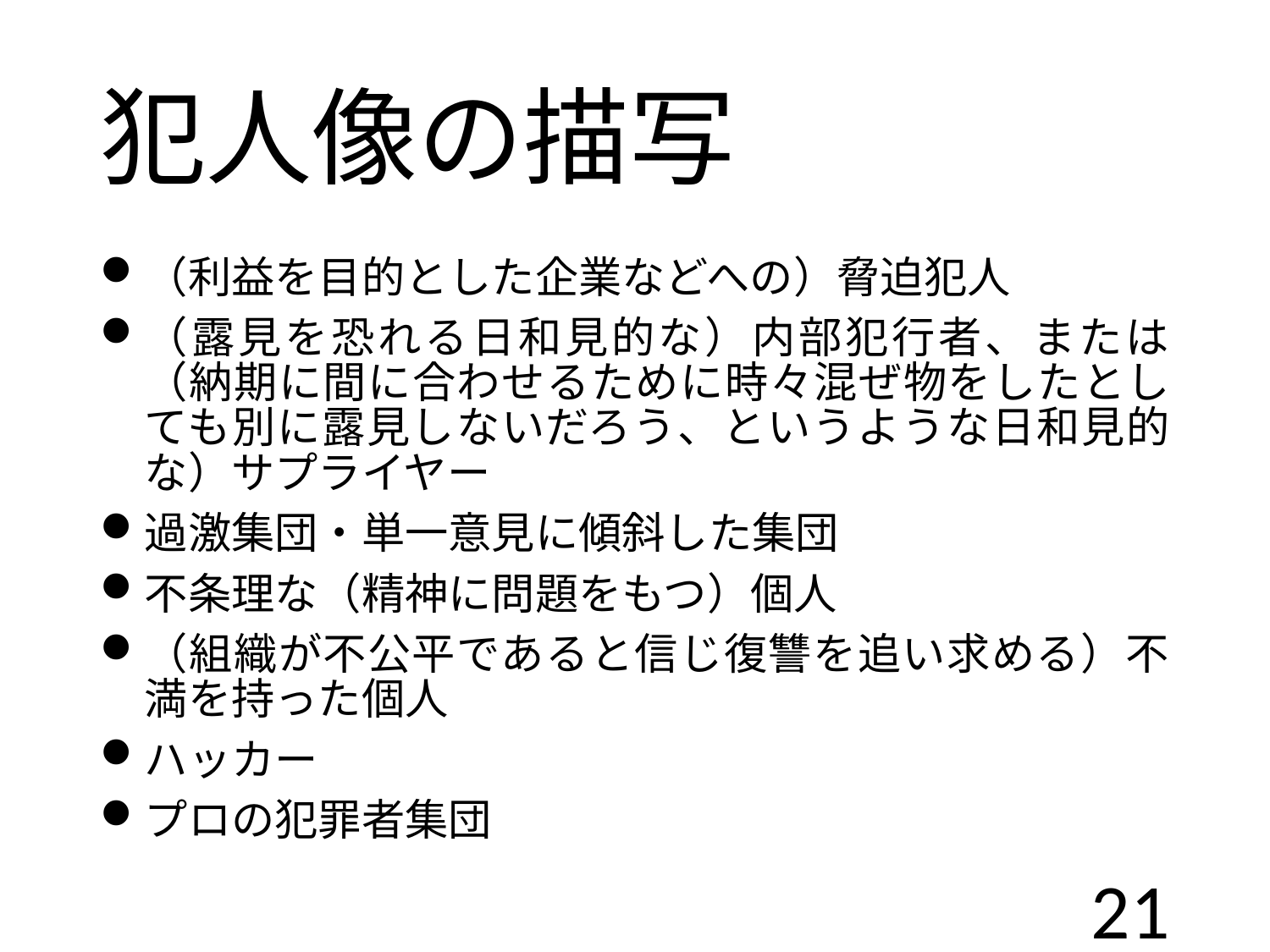

# 犯人像の描写
（利益を目的とした企業などへの）脅迫犯人
（露見を恐れる日和見的な）内部犯行者、または（納期に間に合わせるために時々混ぜ物をしたとしても別に露見しないだろう、というような日和見的な）サプライヤー
過激集団・単一意見に傾斜した集団
不条理な（精神に問題をもつ）個人
（組織が不公平であると信じ復讐を追い求める）不満を持った個人
ハッカー
プロの犯罪者集団

21